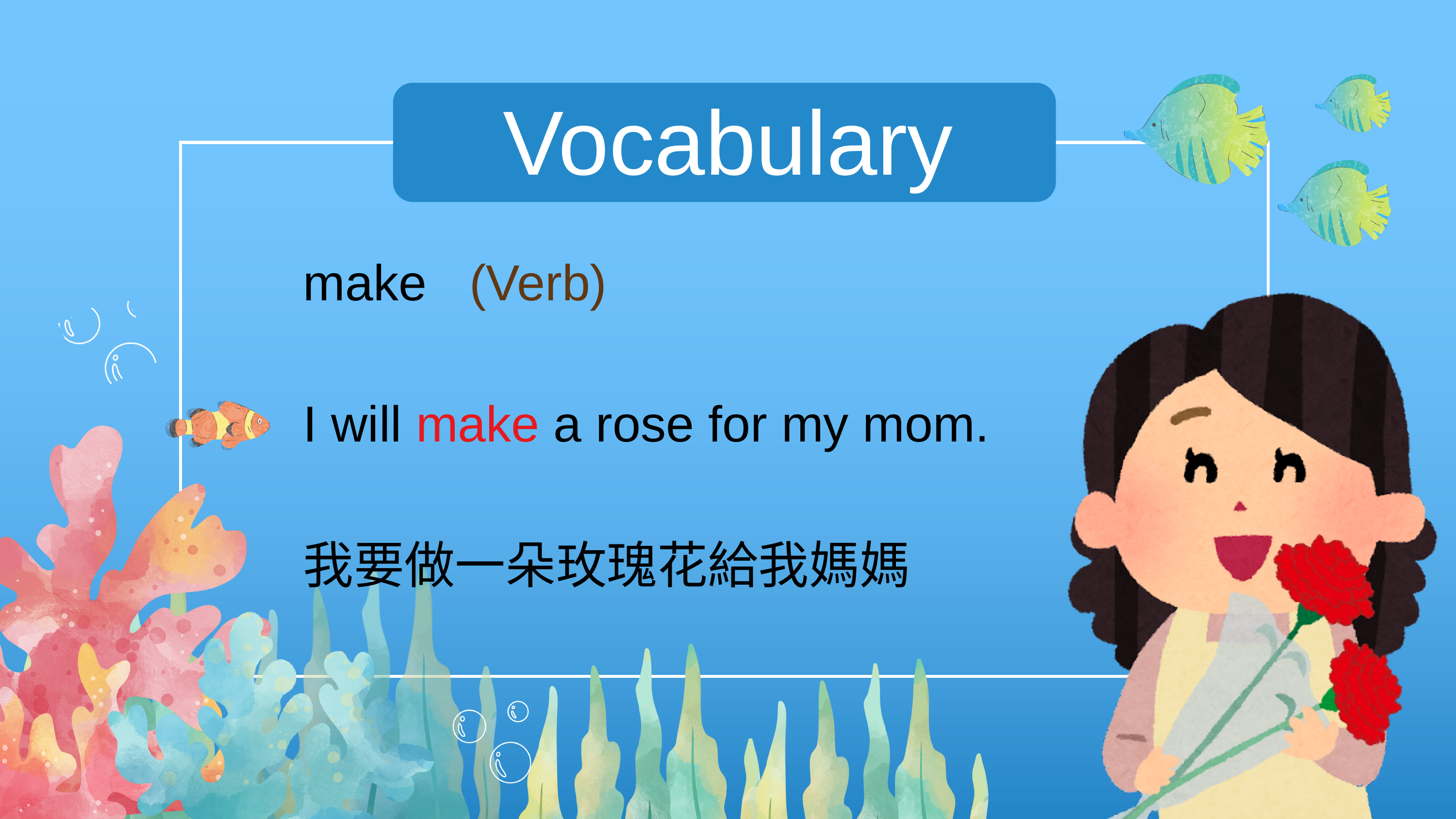

Vocabulary

make   (Verb)

I will make a rose for my mom.

我要做一朵玫瑰花給我媽媽